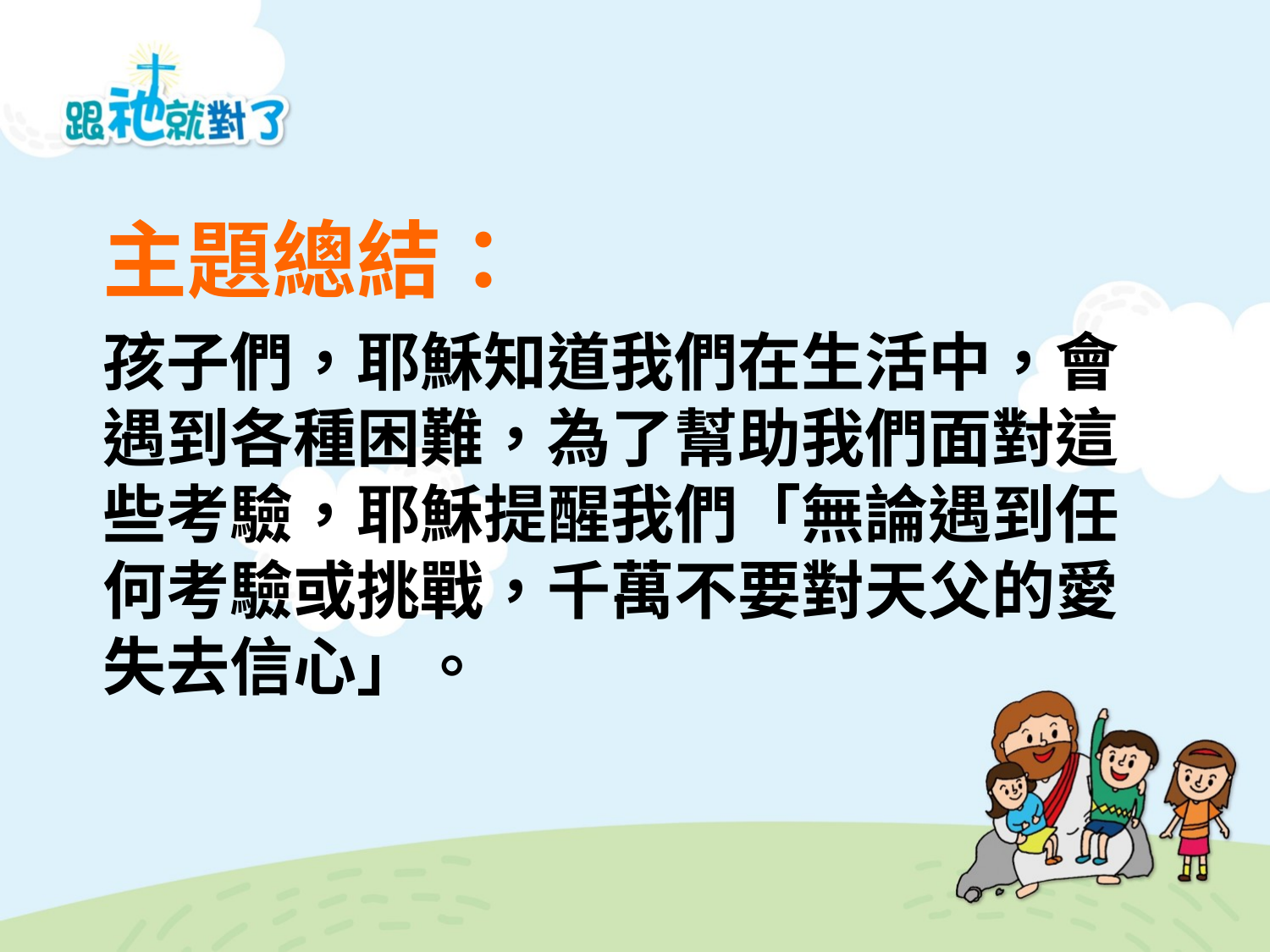

主題總結：
孩子們，耶穌知道我們在生活中，會遇到各種困難，為了幫助我們面對這些考驗，耶穌提醒我們「無論遇到任何考驗或挑戰，千萬不要對天父的愛失去信心」。